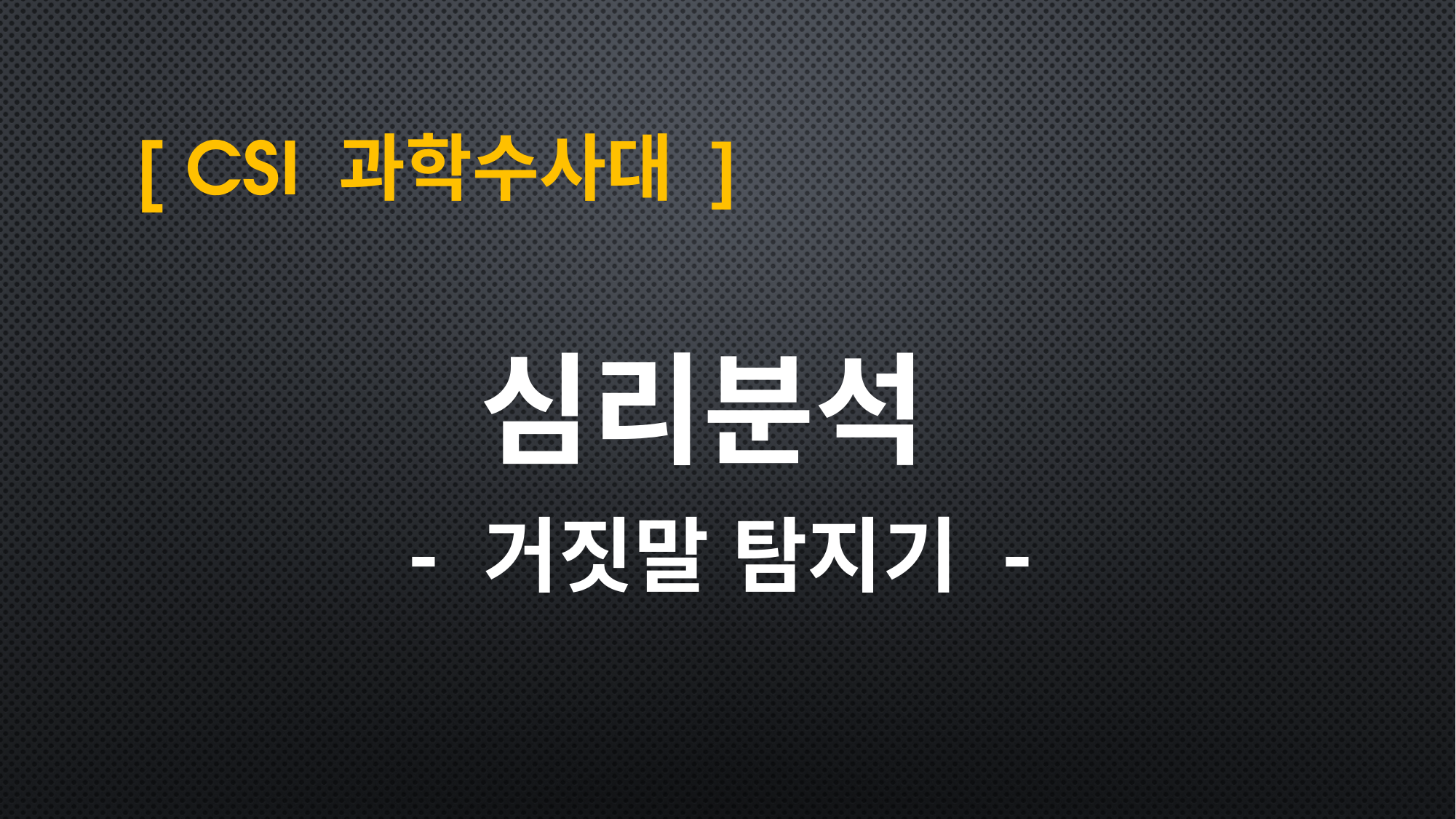

# [ CSI 과학수사대 ]
심리분석
- 거짓말 탐지기 -